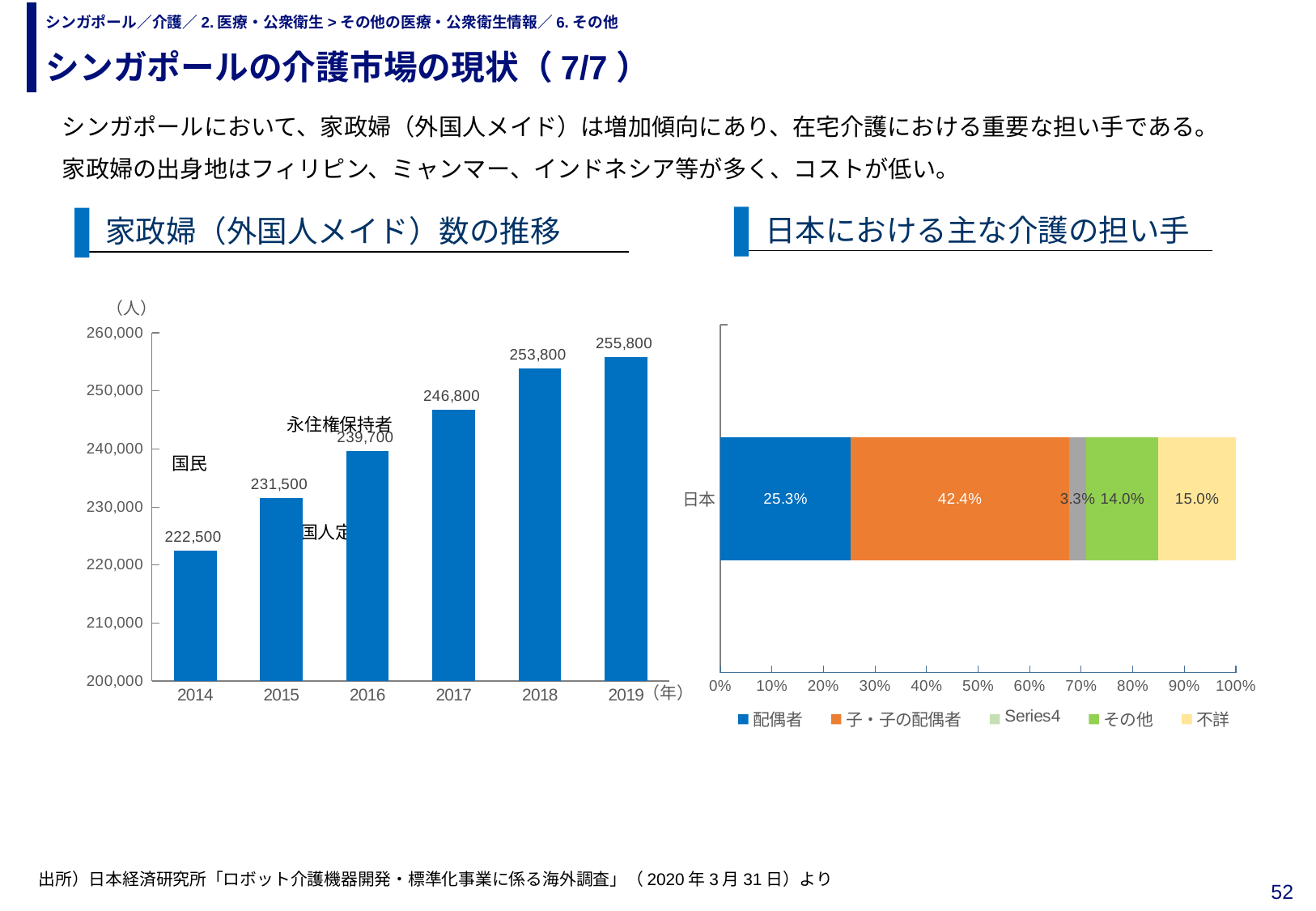

シンガポールの介護市場の現状（7/7）
# シンガポール／介護／2.医療・公衆衛生>その他の医療・公衆衛生情報／6.その他
　シンガポールにおいて、家政婦（外国人メイド）は増加傾向にあり、在宅介護における重要な担い手である。
　家政婦の出身地はフィリピン、ミャンマー、インドネシア等が多く、コストが低い。
日本における主な介護の担い手

家政婦（外国人メイド）数の推移

（人）

### Chart

| Category |  |
|---|---|
| 2014 | 222500.0 |
| 2015 | 231500.0 |
| 2016 | 239700.0 |
| 2017 | 246800.0 |
| 2018 | 253800.0 |
| 2019 | 255800.0 |

### Chart

| Category | 配偶者 | 子・子の配偶者 | 父母及びその他親戚 |  | その他 | 不詳 |
|---|---|---|---|---|---|---|
| 日本 | 0.253 | 0.4235 | 0.033 | None | 0.14 | 0.15 |
永住権保持者
国民
外国人定住者
（年）
出所）日本経済研究所「ロボット介護機器開発・標準化事業に係る海外調査」（2020年3月31日）より